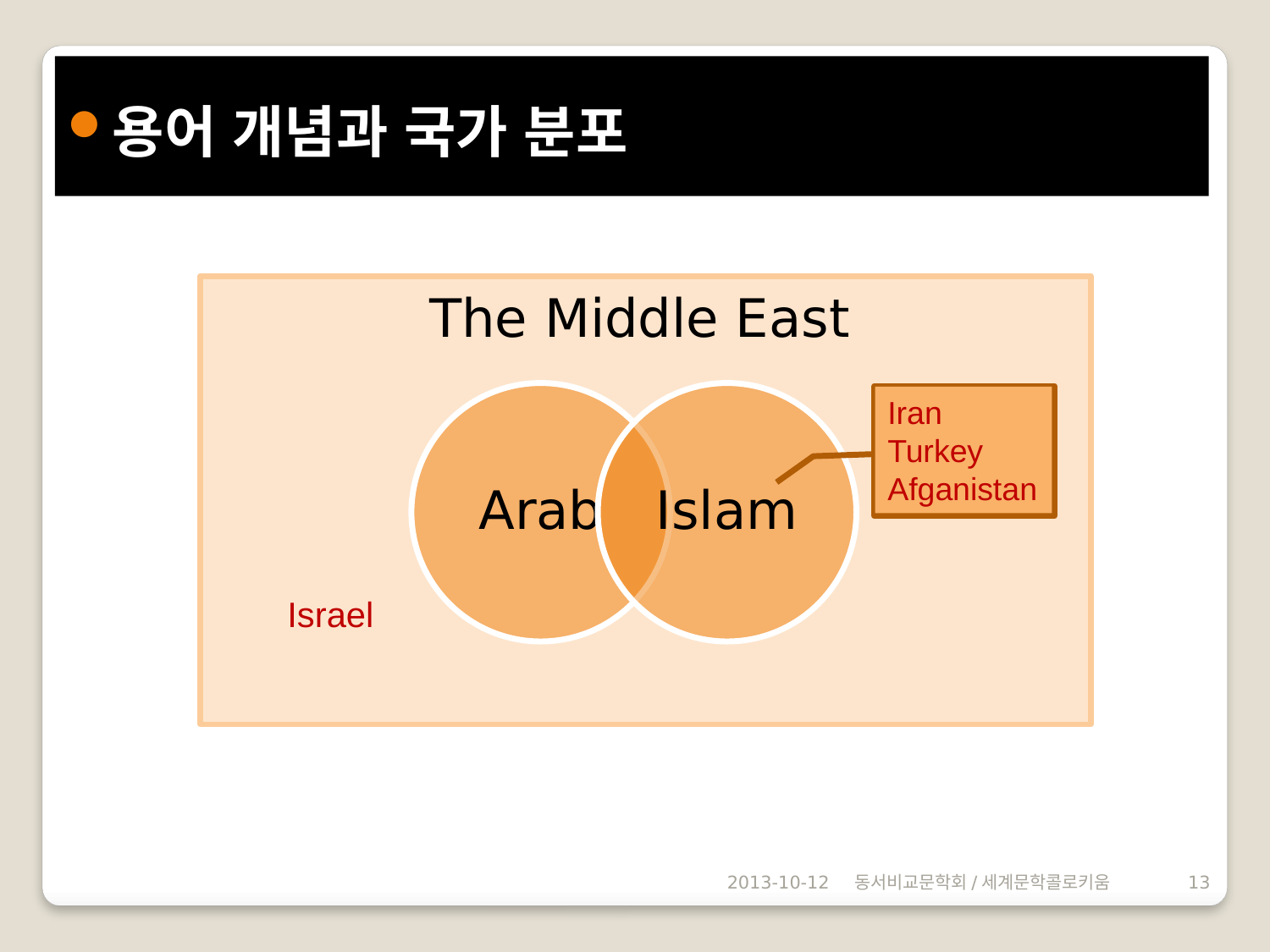

용어 개념과 국가 분포

The Middle East

Arab
Islam

Iran Turkey
Afganistan
Israel
2013-10-12
동서비교문학회/세계문학콜로키움
13